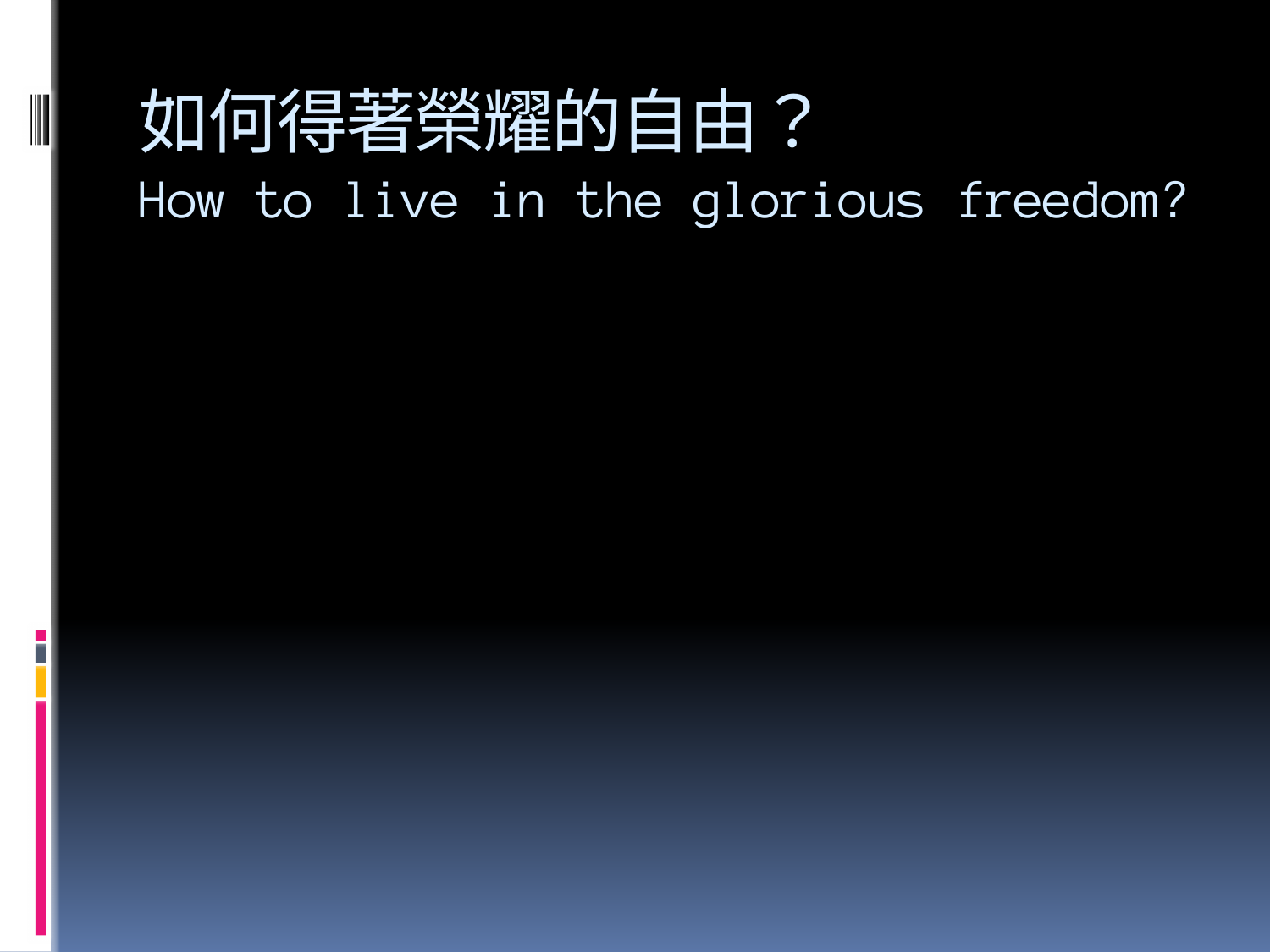

# 如何得著榮耀的自由？ How to live in the glorious freedom?